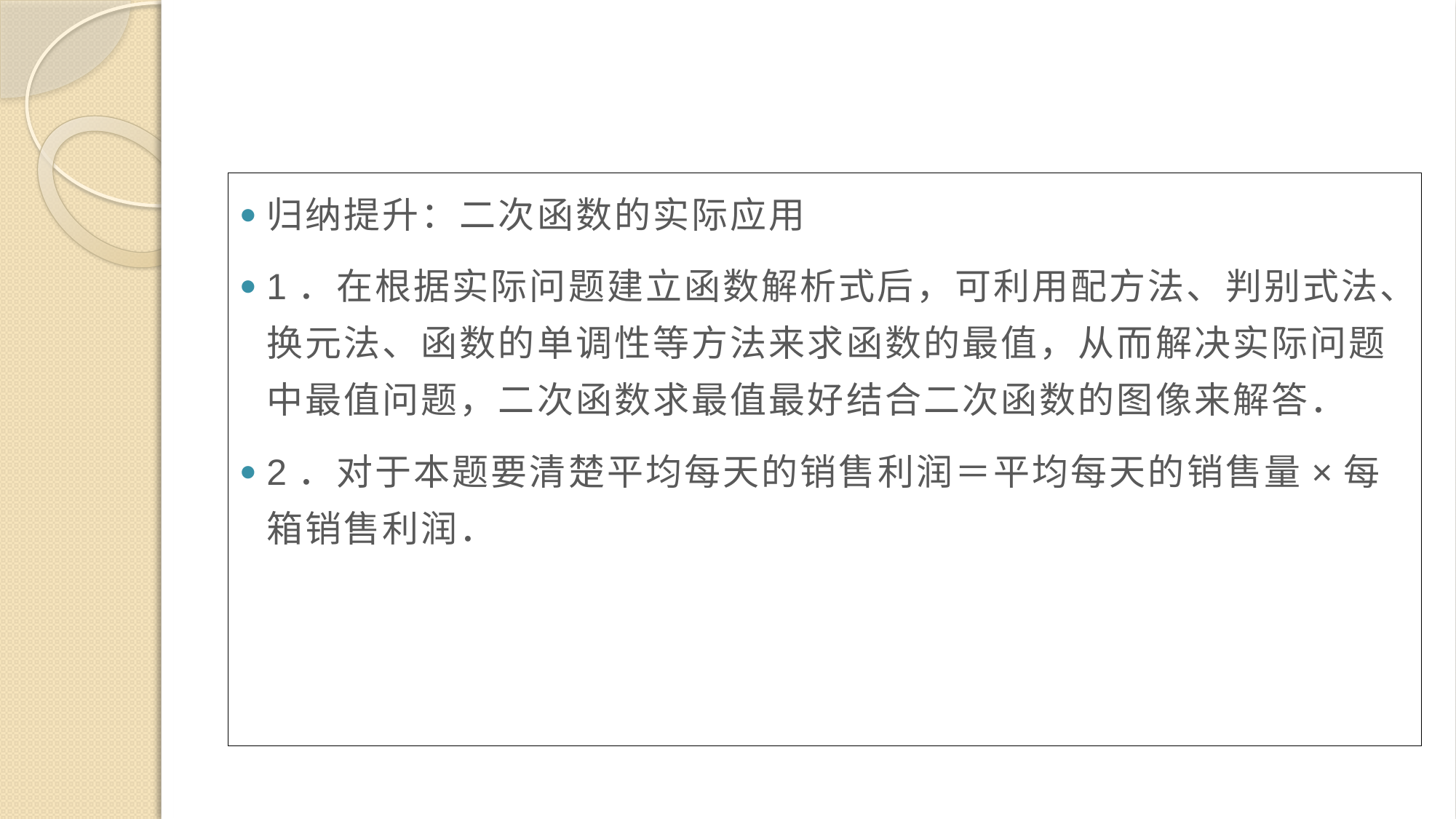

归纳提升：二次函数的实际应用
1．在根据实际问题建立函数解析式后，可利用配方法、判别式法、换元法、函数的单调性等方法来求函数的最值，从而解决实际问题中最值问题，二次函数求最值最好结合二次函数的图像来解答．
2．对于本题要清楚平均每天的销售利润＝平均每天的销售量×每箱销售利润．